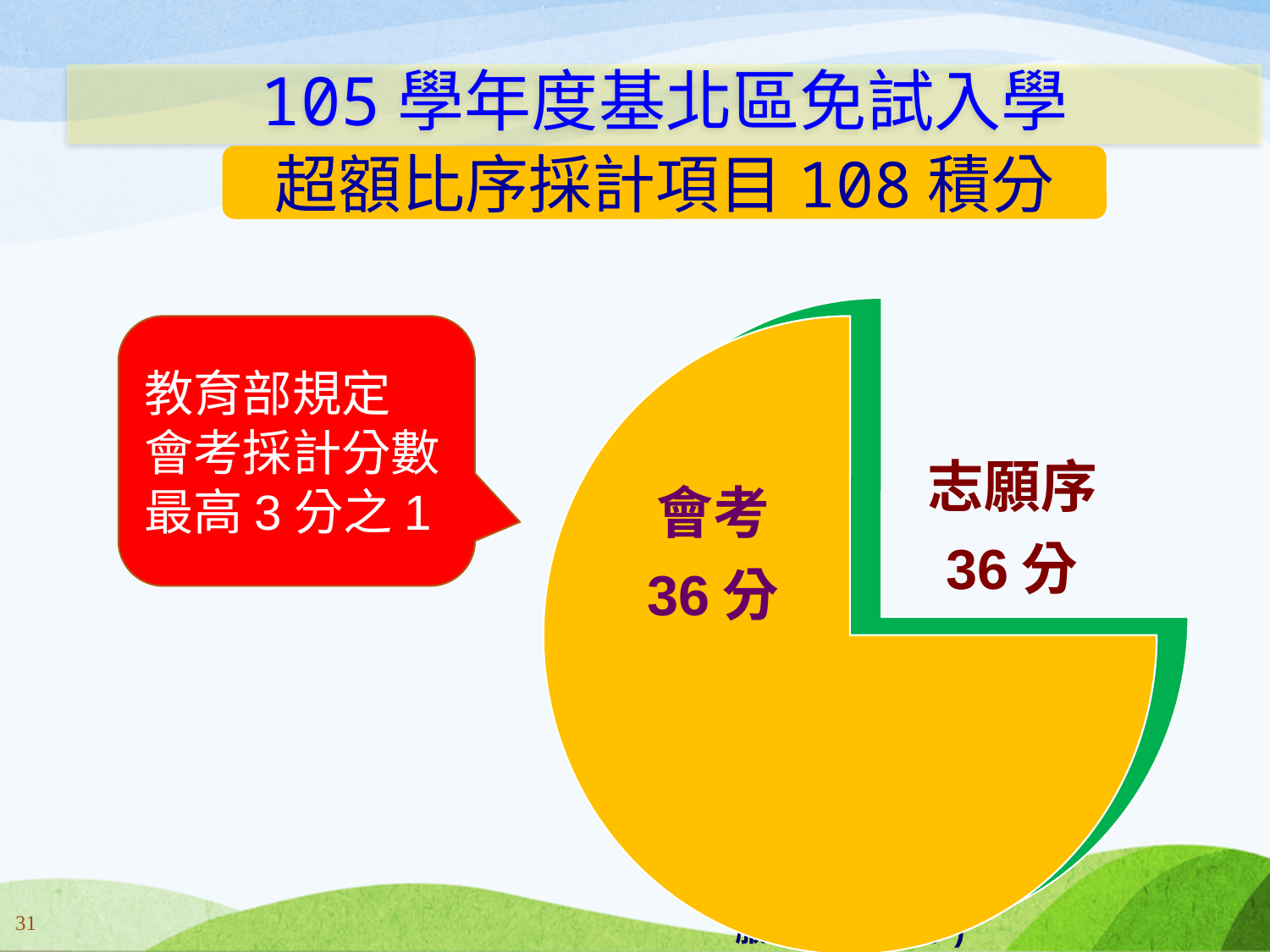

105學年度基北區免試入學
超額比序採計項目108積分
志願序
36分
多元學習36分
會考
36分
教育部規定
會考採計分數
最高3分之1
31
31